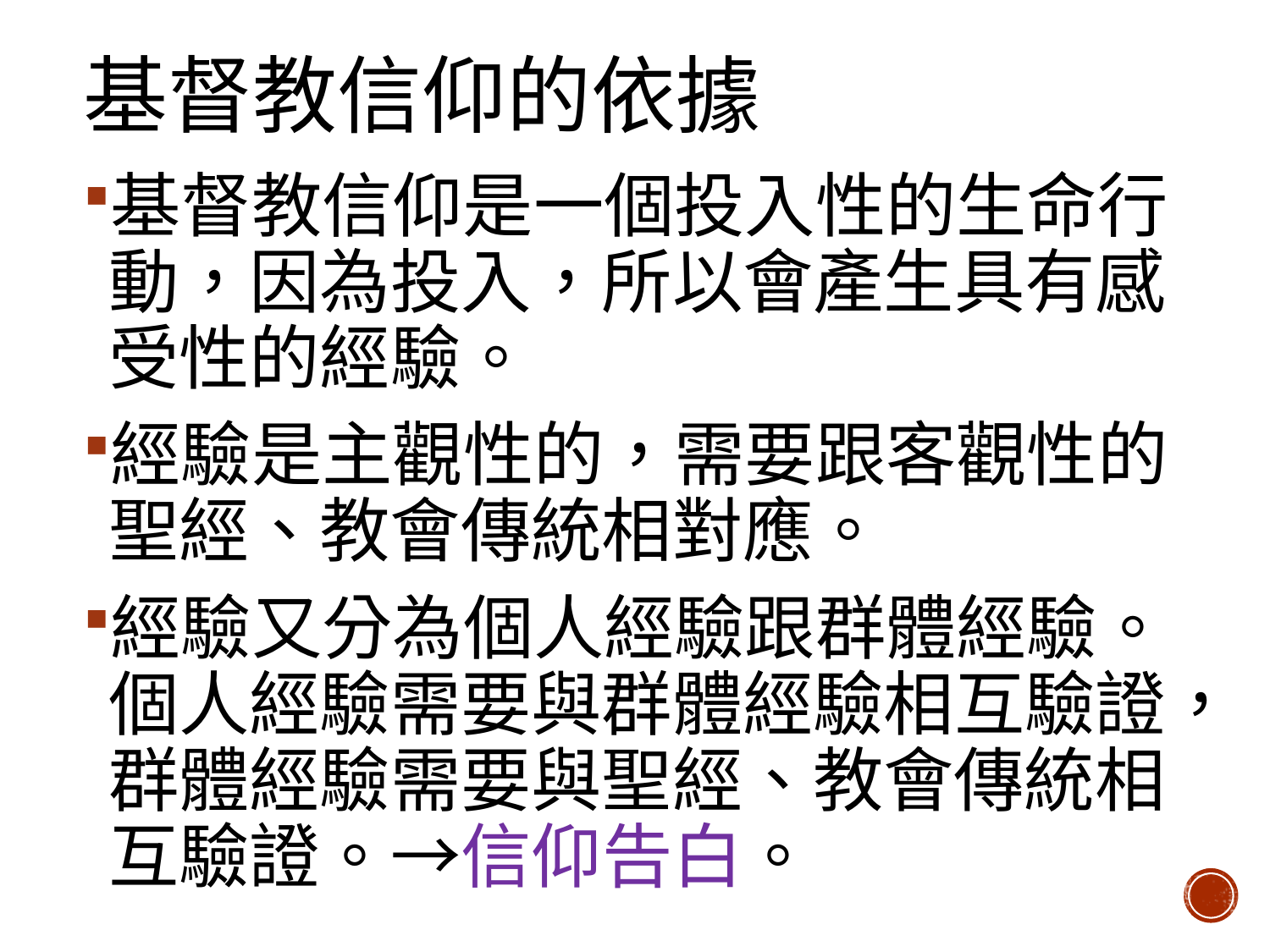

# 基督教信仰的依據
基督教信仰是一個投入性的生命行動，因為投入，所以會產生具有感受性的經驗。
經驗是主觀性的，需要跟客觀性的聖經、教會傳統相對應。
經驗又分為個人經驗跟群體經驗。個人經驗需要與群體經驗相互驗證，群體經驗需要與聖經、教會傳統相互驗證。→信仰告白。